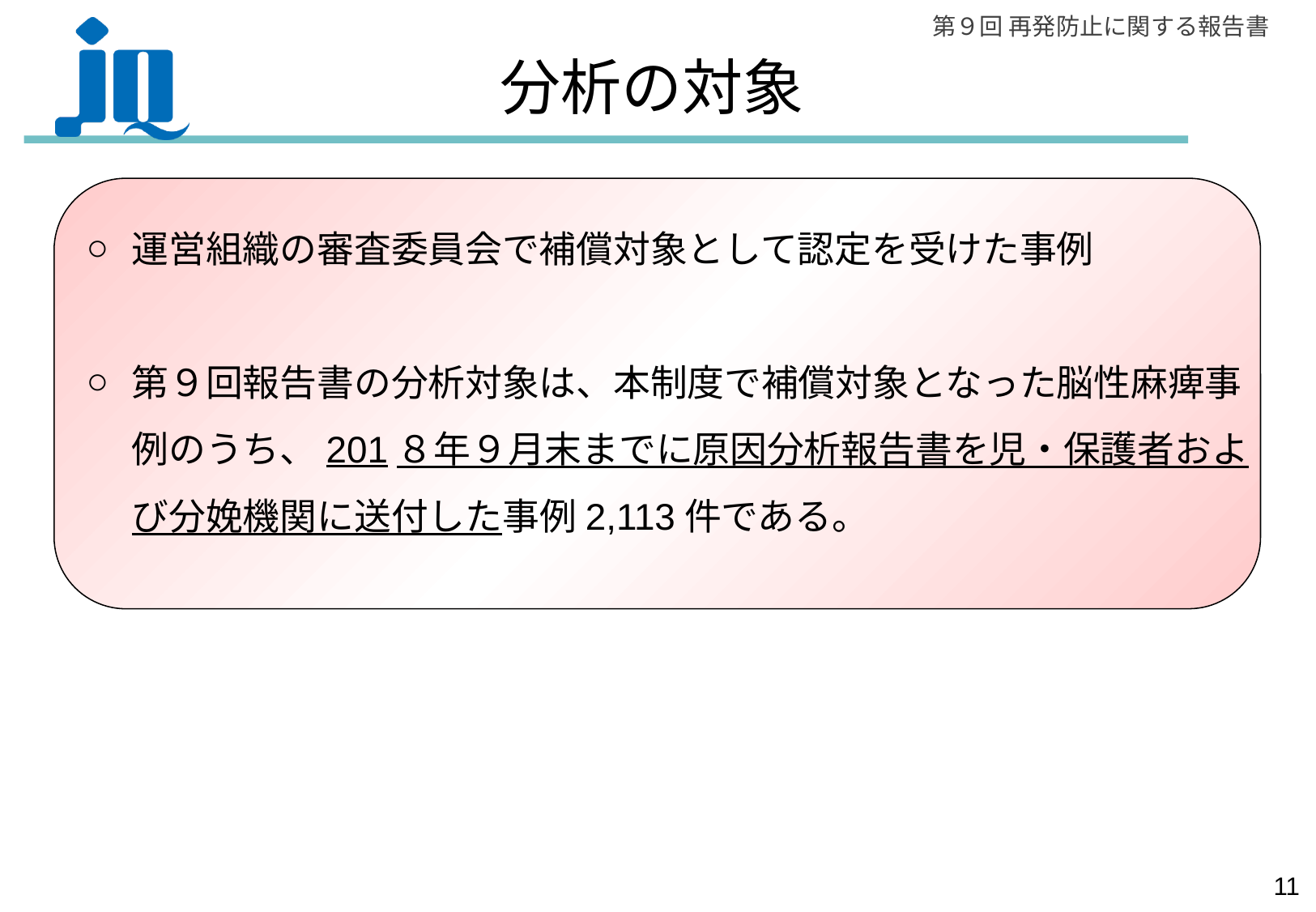

# 分析の対象

運営組織の審査委員会で補償対象として認定を受けた事例

第９回報告書の分析対象は、本制度で補償対象となった脳性麻痺事例のうち、201８年９月末までに原因分析報告書を児・保護者および分娩機関に送付した事例2,113件である。

11